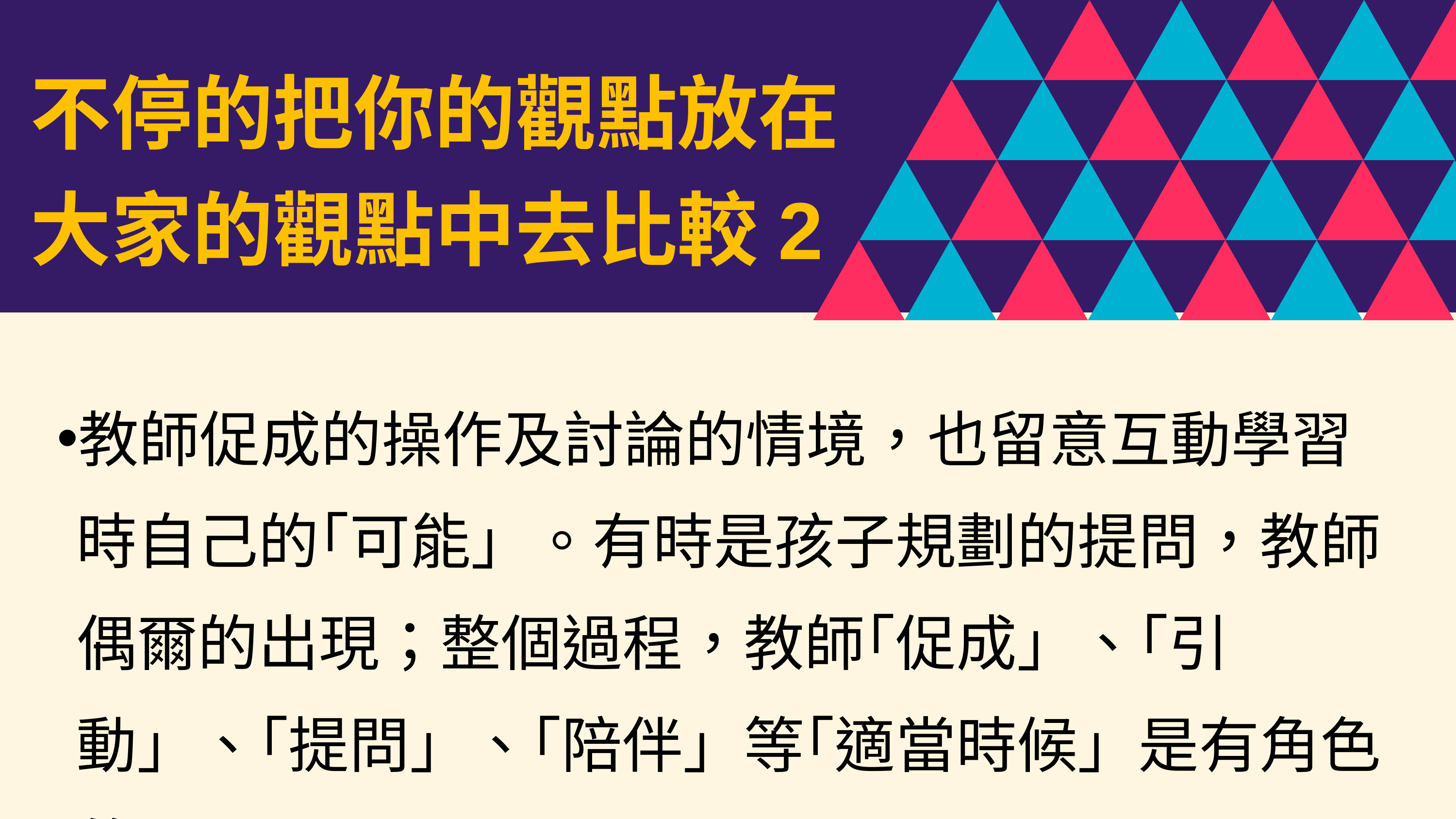

不停的把你的觀點放在大家的觀點中去比較2
教師促成的操作及討論的情境，也留意互動學習時自己的｢可能」。有時是孩子規劃的提問，教師偶爾的出現；整個過程，教師｢促成」、｢引動」、｢提問」、｢陪伴」等｢適當時候」是有角色的。